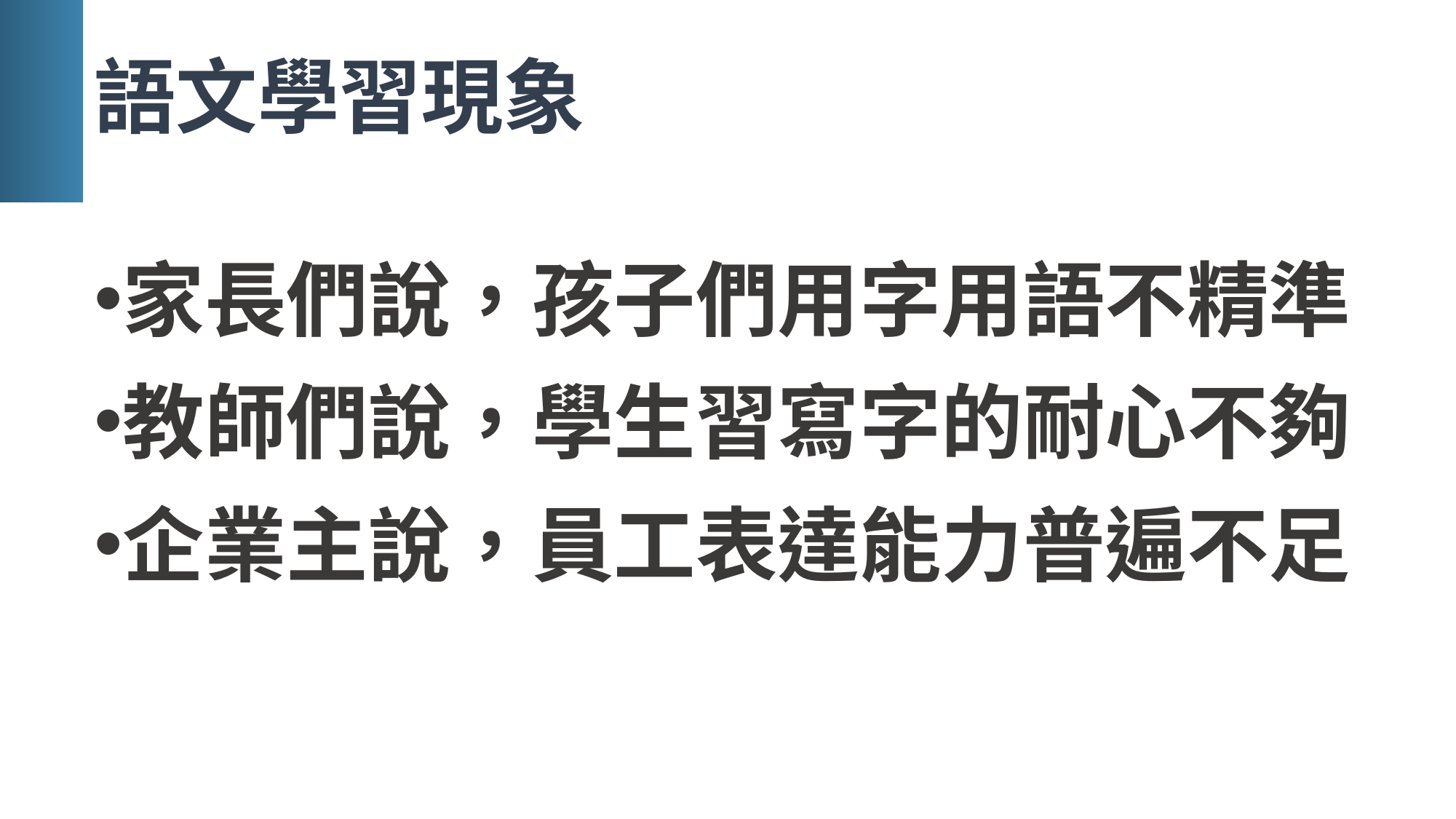

# 語文學習現象
家長們說，孩子們用字用語不精準
教師們說，學生習寫字的耐心不夠
企業主說，員工表達能力普遍不足